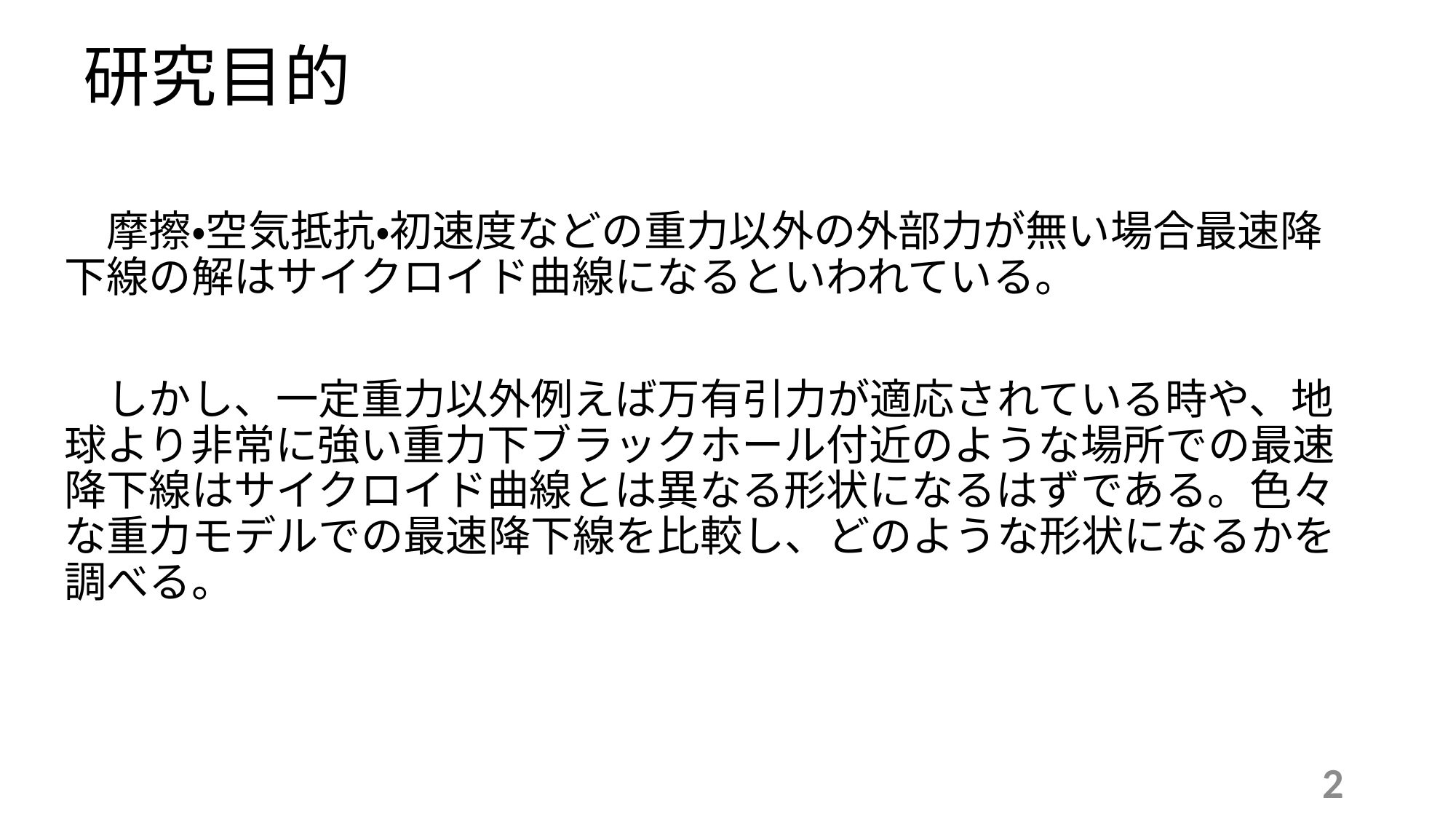

# 研究目的
　摩擦・空気抵抗・初速度などの重力以外の外部力が無い場合最速降下線の解はサイクロイド曲線になるといわれている。

　しかし、一定重力以外例えば万有引力が適応されている時や、地球より非常に強い重力下ブラックホール付近のような場所での最速降下線はサイクロイド曲線とは異なる形状になるはずである。色々な重力モデルでの最速降下線を比較し、どのような形状になるかを調べる。
2